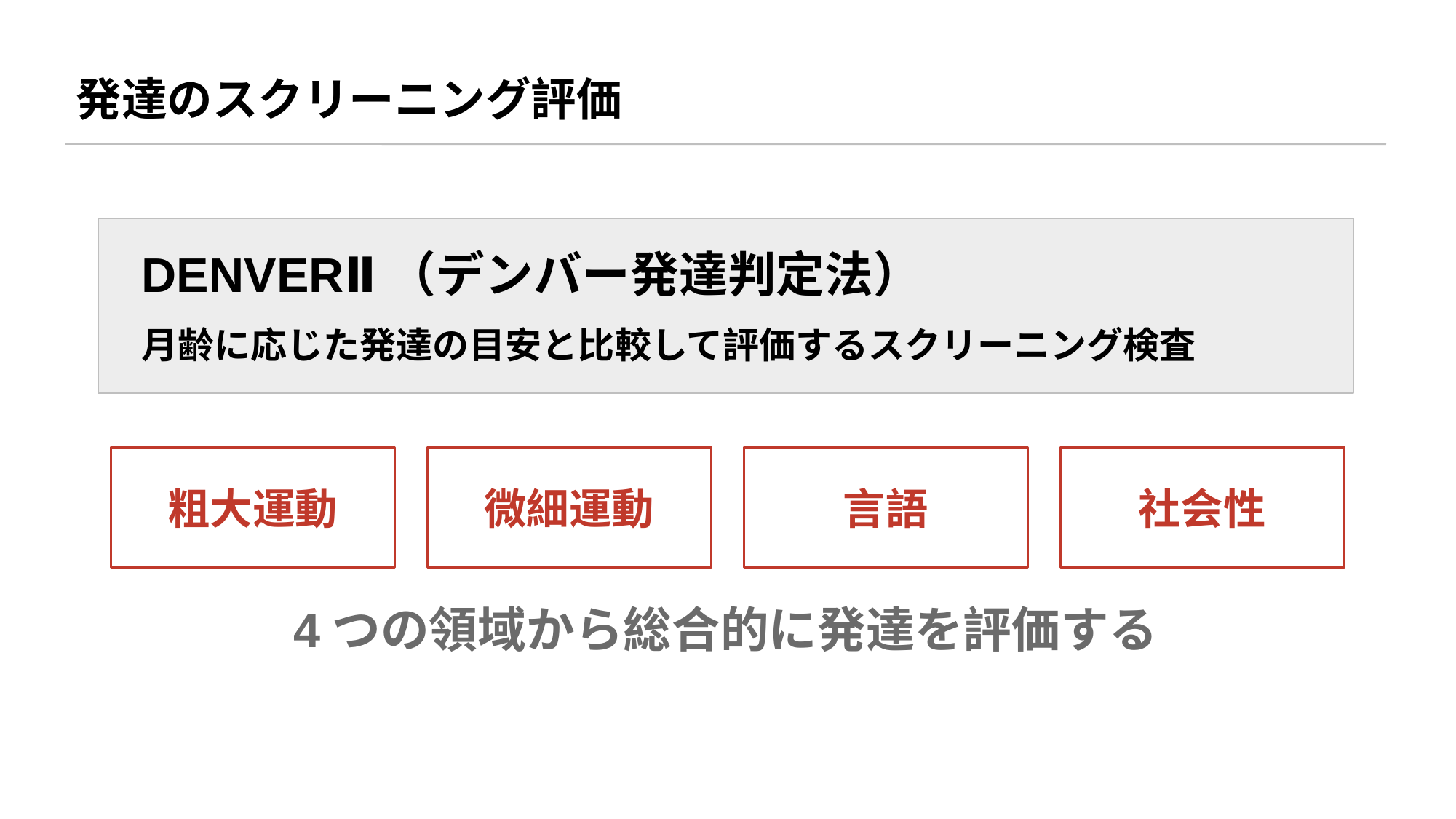

発達のスクリーニング評価

DENVERⅡ（デンバー発達判定法）
月齢に応じた発達の目安と比較して評価するスクリーニング検査

粗大運動

微細運動

言語

社会性
4つの領域から総合的に発達を評価する